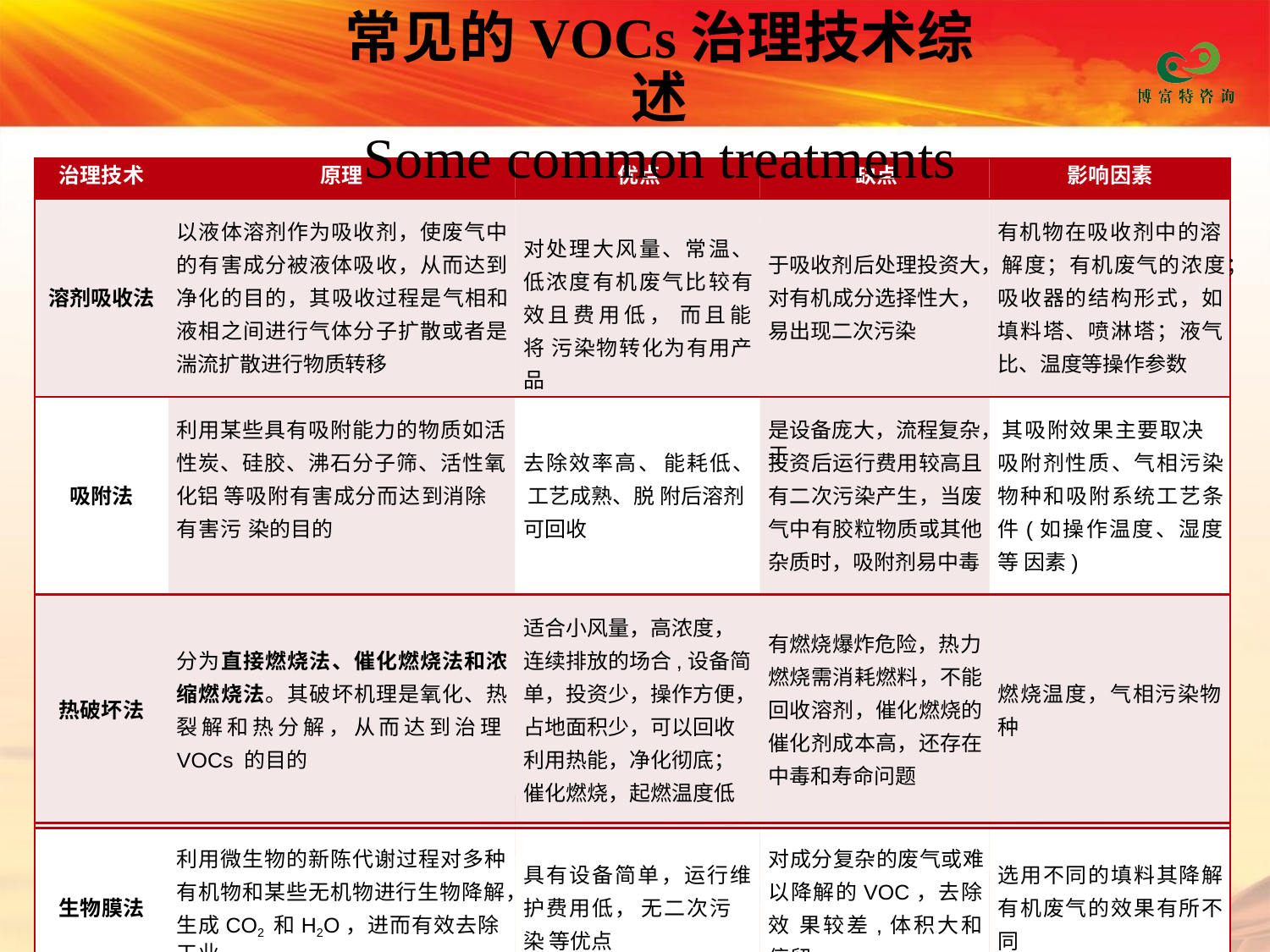

# 常见的VOCs治理技术综述
Some common treatments

治理技术
原理	优点	缺点
影响因素

以液体溶剂作为吸收剂，使废气中 的有害成分被液体吸收，从而达到 净化的目的，其吸收过程是气相和 液相之间进行气体分子扩散或者是 湍流扩散进行物质转移
有机物在吸收剂中的溶
对处理大风量、常温、 低浓度有机废气比较有 效且费用低， 而且能将 污染物转化为有用产品
于吸收剂后处理投资大，解度；有机废气的浓度；
吸收器的结构形式，如 填料塔、喷淋塔；液气 比、温度等操作参数
对有机成分选择性大， 易出现二次污染
溶剂吸收法

利用某些具有吸附能力的物质如活 性炭、硅胶、沸石分子筛、活性氧 化铝 等吸附有害成分而达到消除有害污 染的目的
是设备庞大，流程复杂，其吸附效果主要取决于
去除效率高、 能耗低、 工艺成熟、脱 附后溶剂可回收
投资后运行费用较高且 有二次污染产生，当废 气中有胶粒物质或其他 杂质时，吸附剂易中毒
吸附剂性质、气相污染 物种和吸附系统工艺条 件(如操作温度、湿度等 因素)
吸附法

适合小风量，高浓度，
连续排放的场合,设备简 单，投资少，操作方便， 占地面积少，可以回收 利用热能，净化彻底； 催化燃烧，起燃温度低
有燃烧爆炸危险，热力
燃烧需消耗燃料，不能 回收溶剂，催化燃烧的 催化剂成本高，还存在 中毒和寿命问题
分为直接燃烧法、催化燃烧法和浓 缩燃烧法。其破坏机理是氧化、热 裂解和热分解，从而达到治理VOCs 的目的
燃烧温度，气相污染物 种
热破坏法

对成分复杂的废气或难 以降解的VOC，去除效 果较差,体积大和停留
利用微生物的新陈代谢过程对多种
选用不同的填料其降解 有机废气的效果有所不 同
具有设备简单，运行维
有机物和某些无机物进行生物降解，
护费用低， 无二次污染 等优点
生物膜法
生成CO2 和H2O，进而有效去除工业